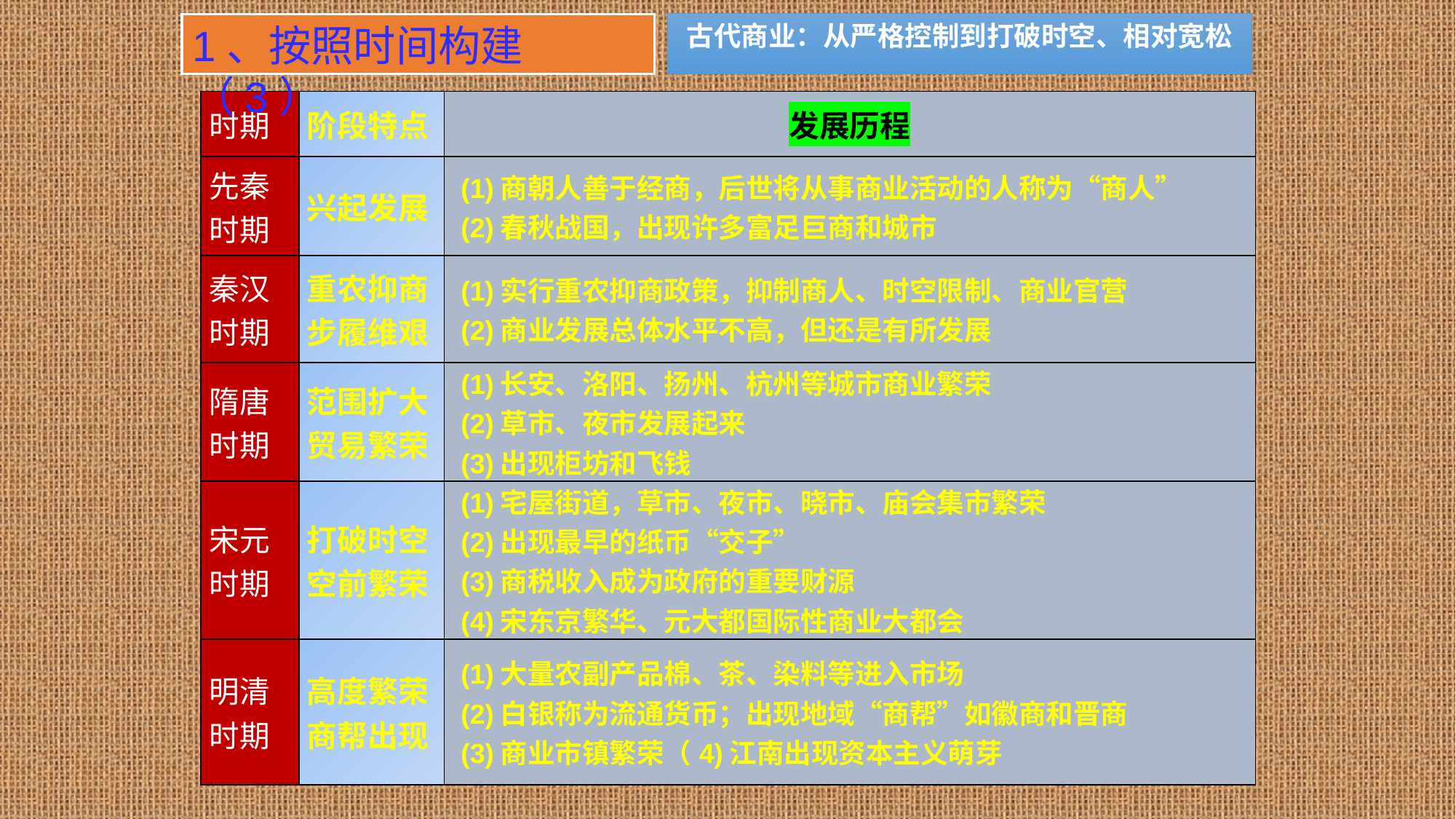

古代商业：从严格控制到打破时空、相对宽松
1、按照时间构建（3）
| 时期 | 阶段特点 | 发展历程 |
| --- | --- | --- |
| 先秦 时期 | 兴起发展 | (1)商朝人善于经商，后世将从事商业活动的人称为“商人” (2)春秋战国，出现许多富足巨商和城市 |
| 秦汉 时期 | 重农抑商步履维艰 | (1)实行重农抑商政策，抑制商人、时空限制、商业官营 (2)商业发展总体水平不高，但还是有所发展 |
| 隋唐 时期 | 范围扩大贸易繁荣 | (1)长安、洛阳、扬州、杭州等城市商业繁荣 (2)草市、夜市发展起来 (3)出现柜坊和飞钱 |
| 宋元 时期 | 打破时空空前繁荣 | (1)宅屋街道，草市、夜市、晓市、庙会集市繁荣 (2)出现最早的纸币“交子” (3)商税收入成为政府的重要财源 (4)宋东京繁华、元大都国际性商业大都会 |
| 明清 时期 | 高度繁荣商帮出现 | (1)大量农副产品棉、茶、染料等进入市场 (2)白银称为流通货币；出现地域“商帮”如徽商和晋商 (3)商业市镇繁荣（4)江南出现资本主义萌芽 |